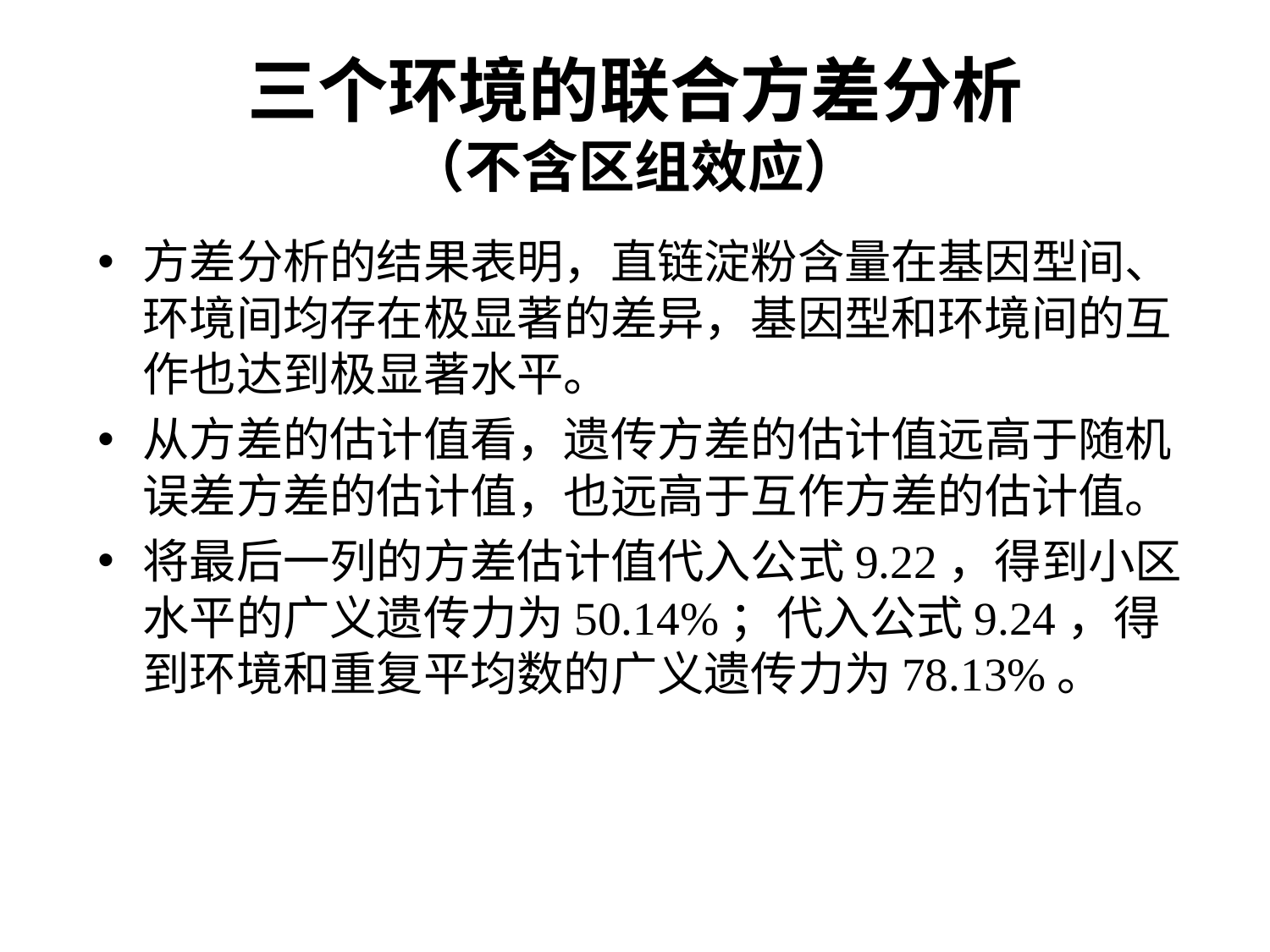

# 三个环境的联合方差分析 （不含区组效应）
方差分析的结果表明，直链淀粉含量在基因型间、环境间均存在极显著的差异，基因型和环境间的互作也达到极显著水平。
从方差的估计值看，遗传方差的估计值远高于随机误差方差的估计值，也远高于互作方差的估计值。
将最后一列的方差估计值代入公式9.22，得到小区水平的广义遗传力为50.14%；代入公式9.24，得到环境和重复平均数的广义遗传力为78.13%。